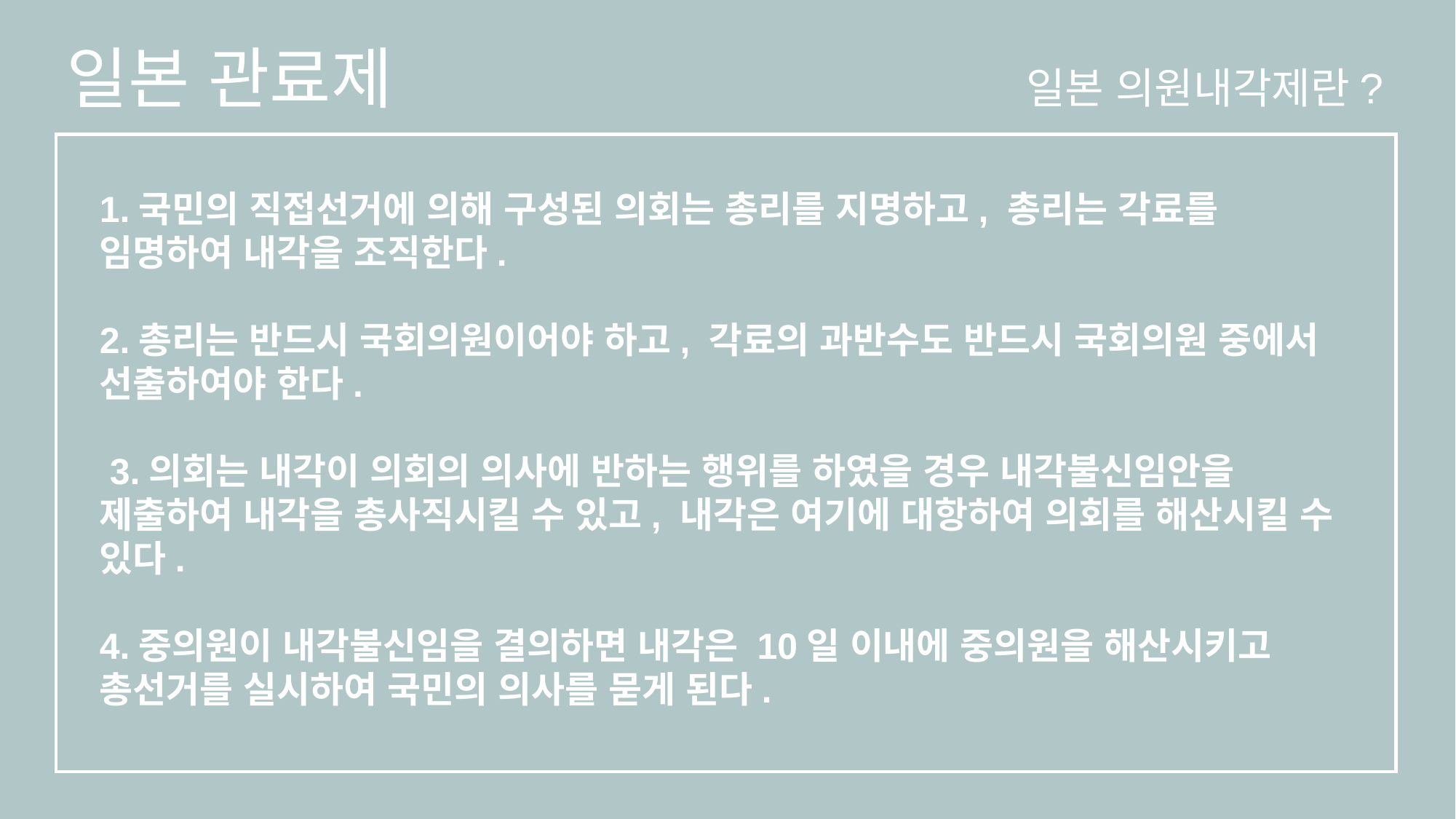

일본 관료제
일본 의원내각제란?

1.국민의 직접선거에 의해 구성된 의회는 총리를 지명하고, 총리는 각료를 임명하여 내각을 조직한다.

2.총리는 반드시 국회의원이어야 하고, 각료의 과반수도 반드시 국회의원 중에서 선출하여야 한다.

 3.의회는 내각이 의회의 의사에 반하는 행위를 하였을 경우 내각불신임안을 제출하여 내각을 총사직시킬 수 있고, 내각은 여기에 대항하여 의회를 해산시킬 수 있다.

4.중의원이 내각불신임을 결의하면 내각은 10일 이내에 중의원을 해산시키고 총선거를 실시하여 국민의 의사를 묻게 된다.